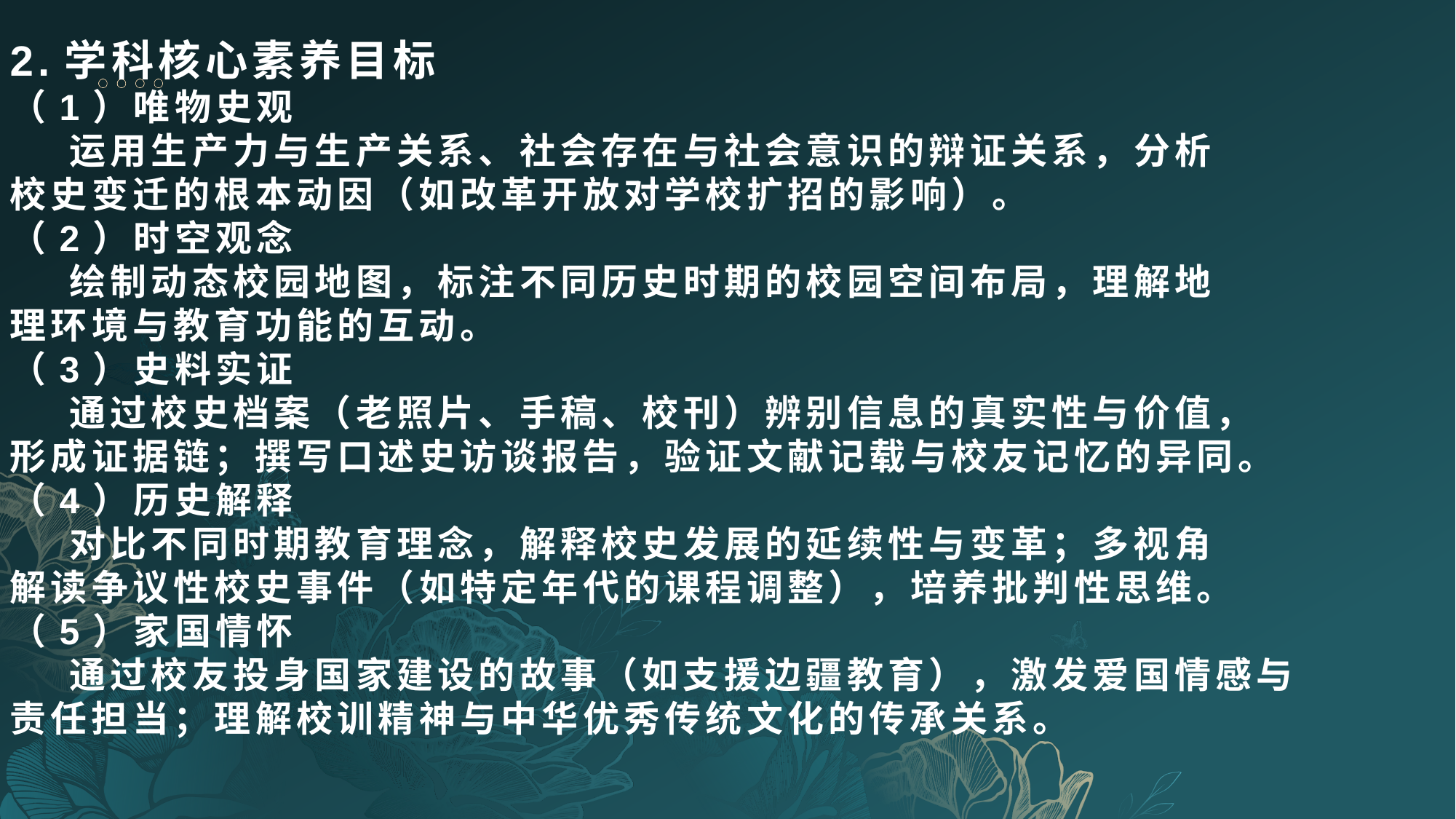

2.学科核心素养目标
（1）唯物史观
    运用生产力与生产关系、社会存在与社会意识的辩证关系，分析
校史变迁的根本动因（如改革开放对学校扩招的影响）。
（2）时空观念
    绘制动态校园地图，标注不同历史时期的校园空间布局，理解地
理环境与教育功能的互动。
（3）史料实证
    通过校史档案（老照片、手稿、校刊）辨别信息的真实性与价值，
形成证据链；撰写口述史访谈报告，验证文献记载与校友记忆的异同。
（4）历史解释
    对比不同时期教育理念，解释校史发展的延续性与变革；多视角
解读争议性校史事件（如特定年代的课程调整），培养批判性思维。
（5）家国情怀
    通过校友投身国家建设的故事（如支援边疆教育），激发爱国情感与
责任担当；理解校训精神与中华优秀传统文化的传承关系。